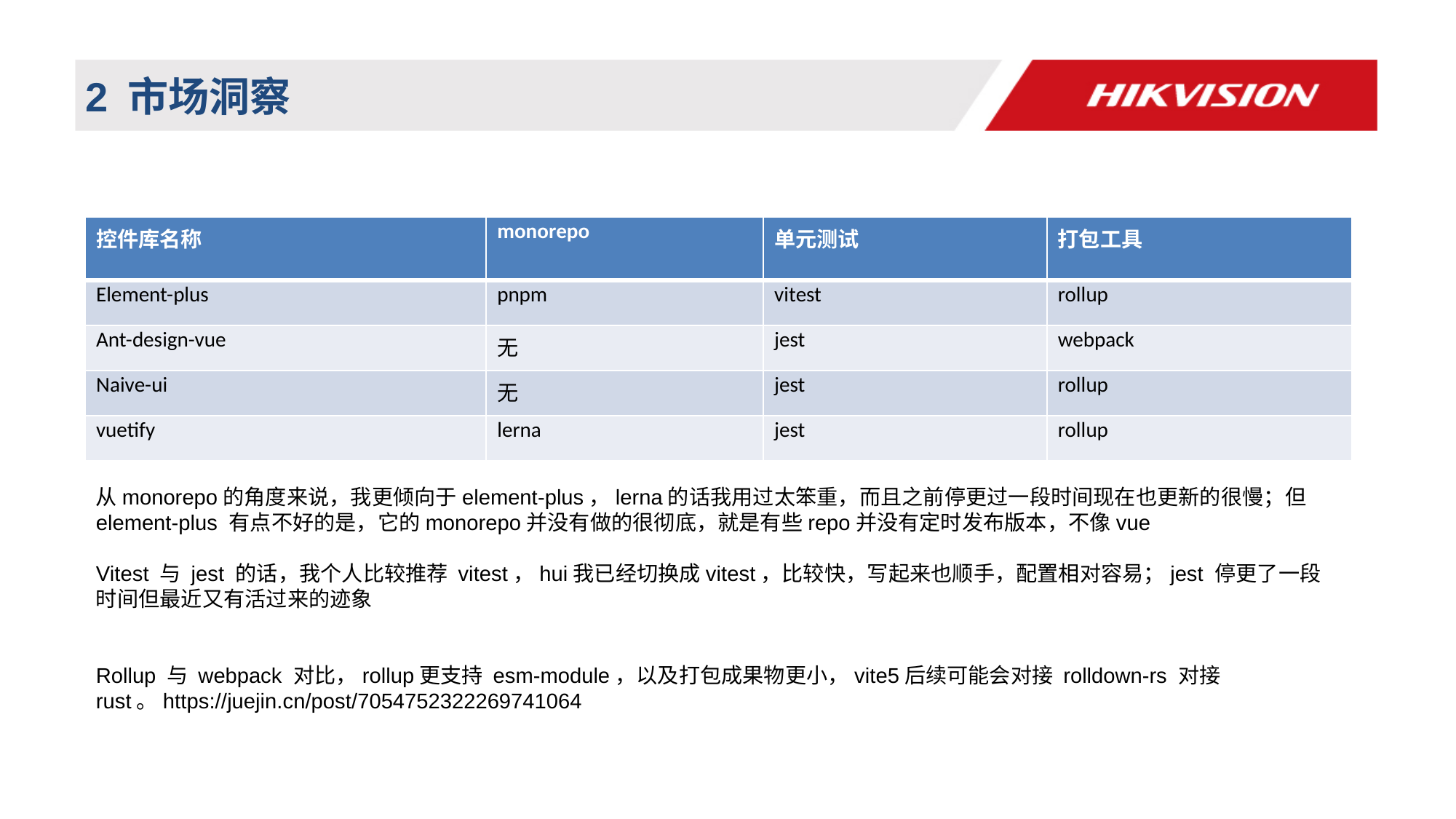

# 2 市场洞察
| 控件库名称 | monorepo | 单元测试 | 打包工具 |
| --- | --- | --- | --- |
| Element-plus | pnpm | vitest | rollup |
| Ant-design-vue | 无 | jest | webpack |
| Naive-ui | 无 | jest | rollup |
| vuetify | lerna | jest | rollup |
从monorepo的角度来说，我更倾向于element-plus，lerna的话我用过太笨重，而且之前停更过一段时间现在也更新的很慢；但element-plus 有点不好的是，它的monorepo并没有做的很彻底，就是有些repo并没有定时发布版本，不像vue

Vitest 与 jest 的话，我个人比较推荐 vitest，hui我已经切换成vitest，比较快，写起来也顺手，配置相对容易；jest 停更了一段时间但最近又有活过来的迹象

Rollup 与 webpack 对比，rollup更支持 esm-module，以及打包成果物更小，vite5后续可能会对接 rolldown-rs 对接rust。https://juejin.cn/post/7054752322269741064

6